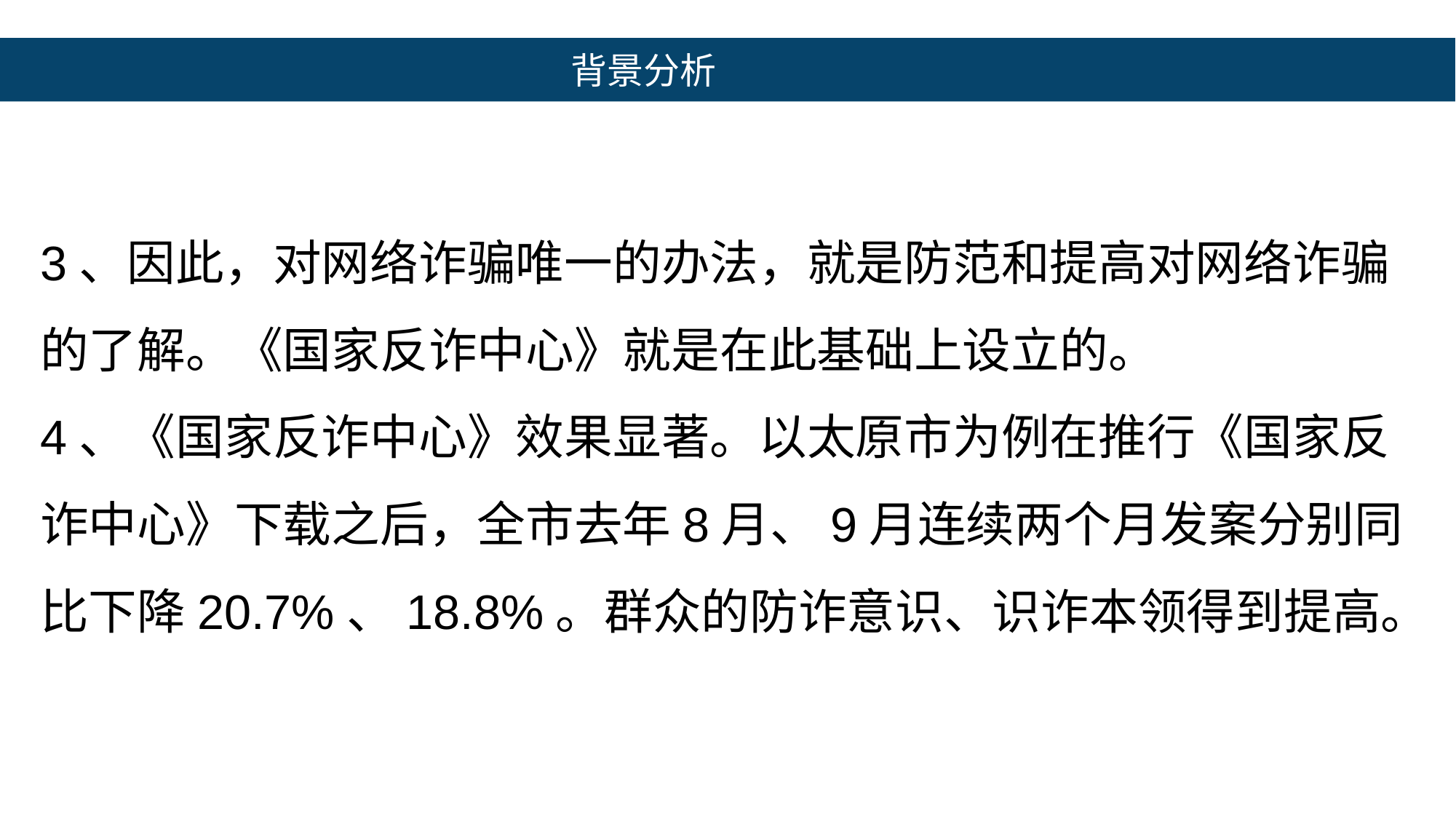

背景分析
3、因此，对网络诈骗唯一的办法，就是防范和提高对网络诈骗的了解。《国家反诈中心》就是在此基础上设立的。
4、《国家反诈中心》效果显著。以太原市为例在推行《国家反诈中心》下载之后，全市去年8月、9月连续两个月发案分别同比下降20.7%、18.8%。群众的防诈意识、识诈本领得到提高。